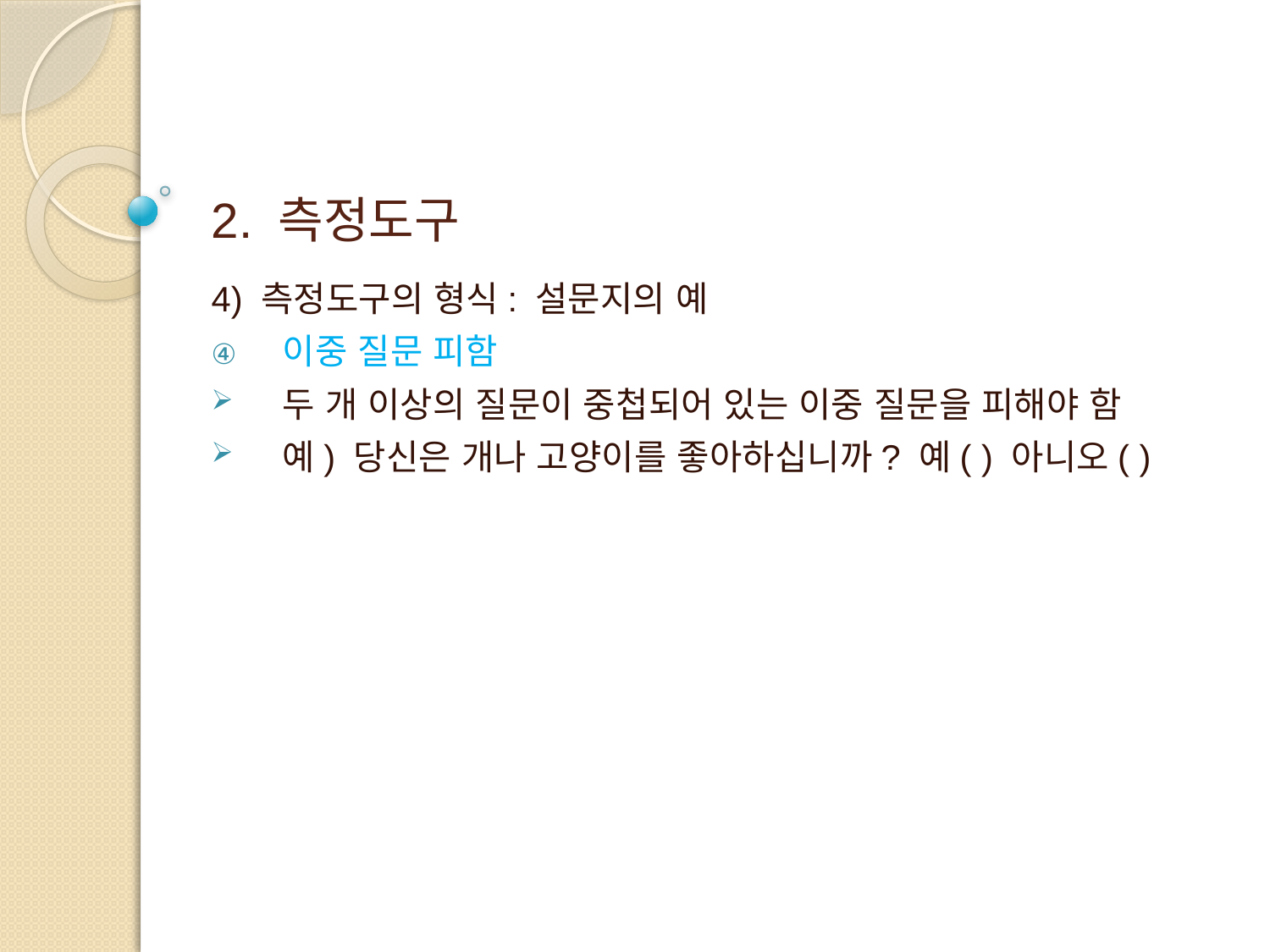

# 2. 측정도구
4) 측정도구의 형식: 설문지의 예
이중 질문 피함
두 개 이상의 질문이 중첩되어 있는 이중 질문을 피해야 함
예) 당신은 개나 고양이를 좋아하십니까? 예( ) 아니오( )